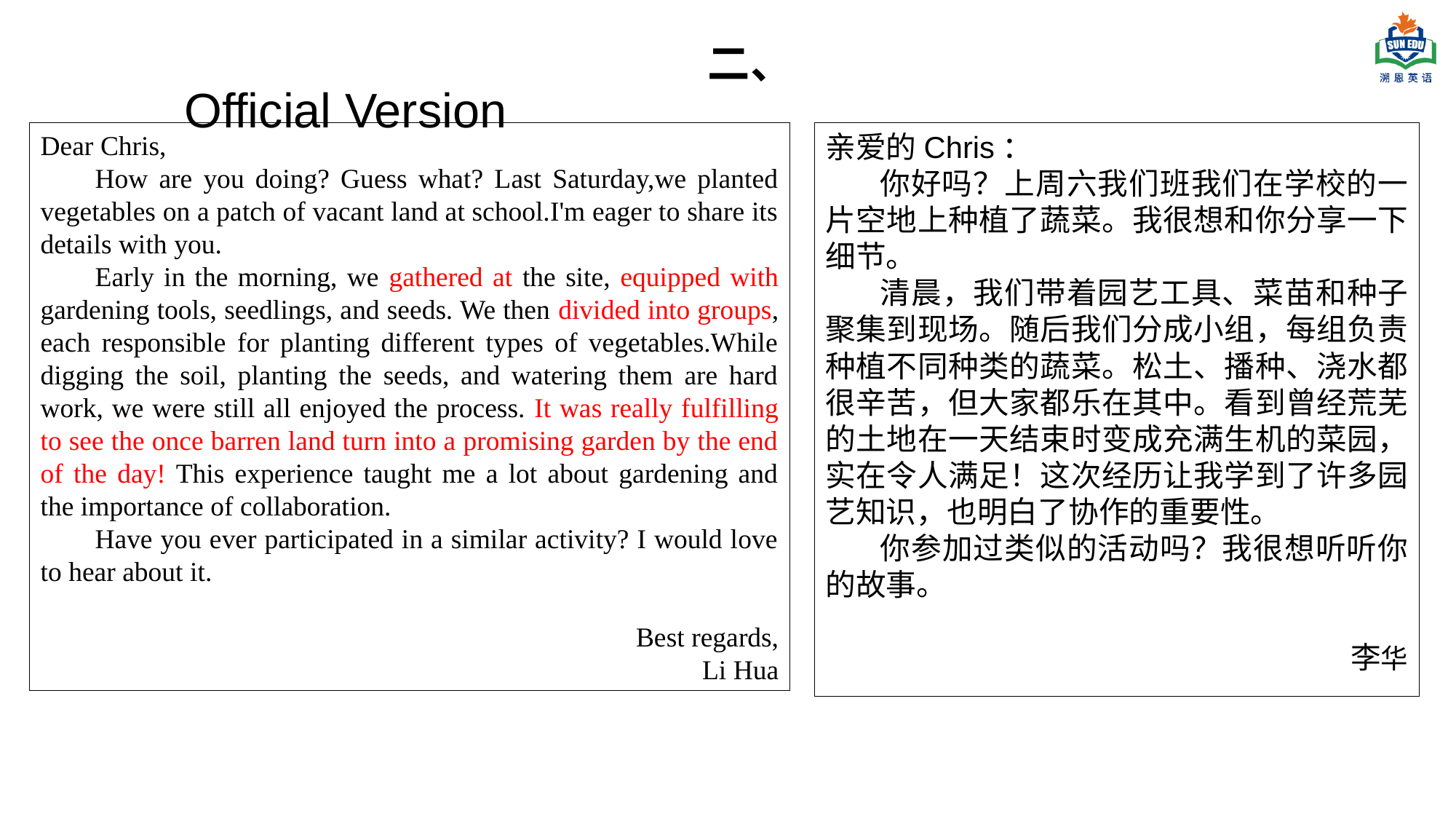

二、
Official Version
Dear Chris,
How are you doing? Guess what? Last Saturday,we planted vegetables on a patch of vacant land at school.I'm eager to share its details with you.
Early in the morning, we gathered at the site, equipped with gardening tools, seedlings, and seeds. We then divided into groups, each responsible for planting different types of vegetables.While digging the soil, planting the seeds, and watering them are hard work, we were still all enjoyed the process. It was really fulfilling to see the once barren land turn into a promising garden by the end of the day! This experience taught me a lot about gardening and the importance of collaboration.
Have you ever participated in a similar activity? I would love to hear about it.

Best regards,
Li Hua
亲爱的Chris：
你好吗？上周六我们班我们在学校的一片空地上种植了蔬菜。我很想和你分享一下细节。
清晨，我们带着园艺工具、菜苗和种子聚集到现场。随后我们分成小组，每组负责种植不同种类的蔬菜。松土、播种、浇水都很辛苦，但大家都乐在其中。看到曾经荒芜的土地在一天结束时变成充满生机的菜园，实在令人满足！这次经历让我学到了许多园艺知识，也明白了协作的重要性。
你参加过类似的活动吗？我很想听听你的故事。

李华